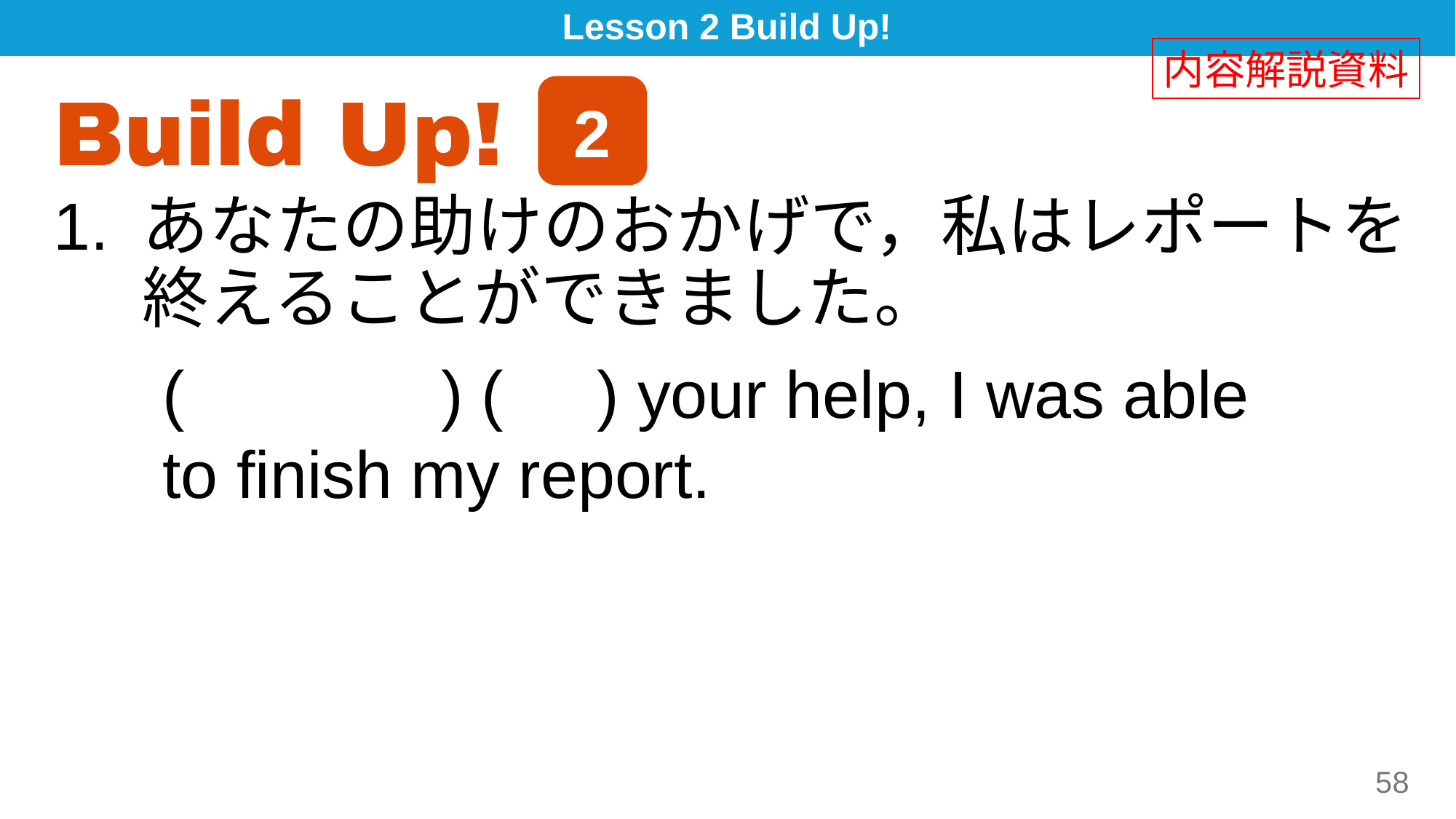

# Lesson 2 Build Up!
内容解説資料
2
Build Up!
あなたの助けのおかげで，私はレポートを終えることができました。
	( Thanks ) ( to ) your help, I was able 		to finish my report.

58